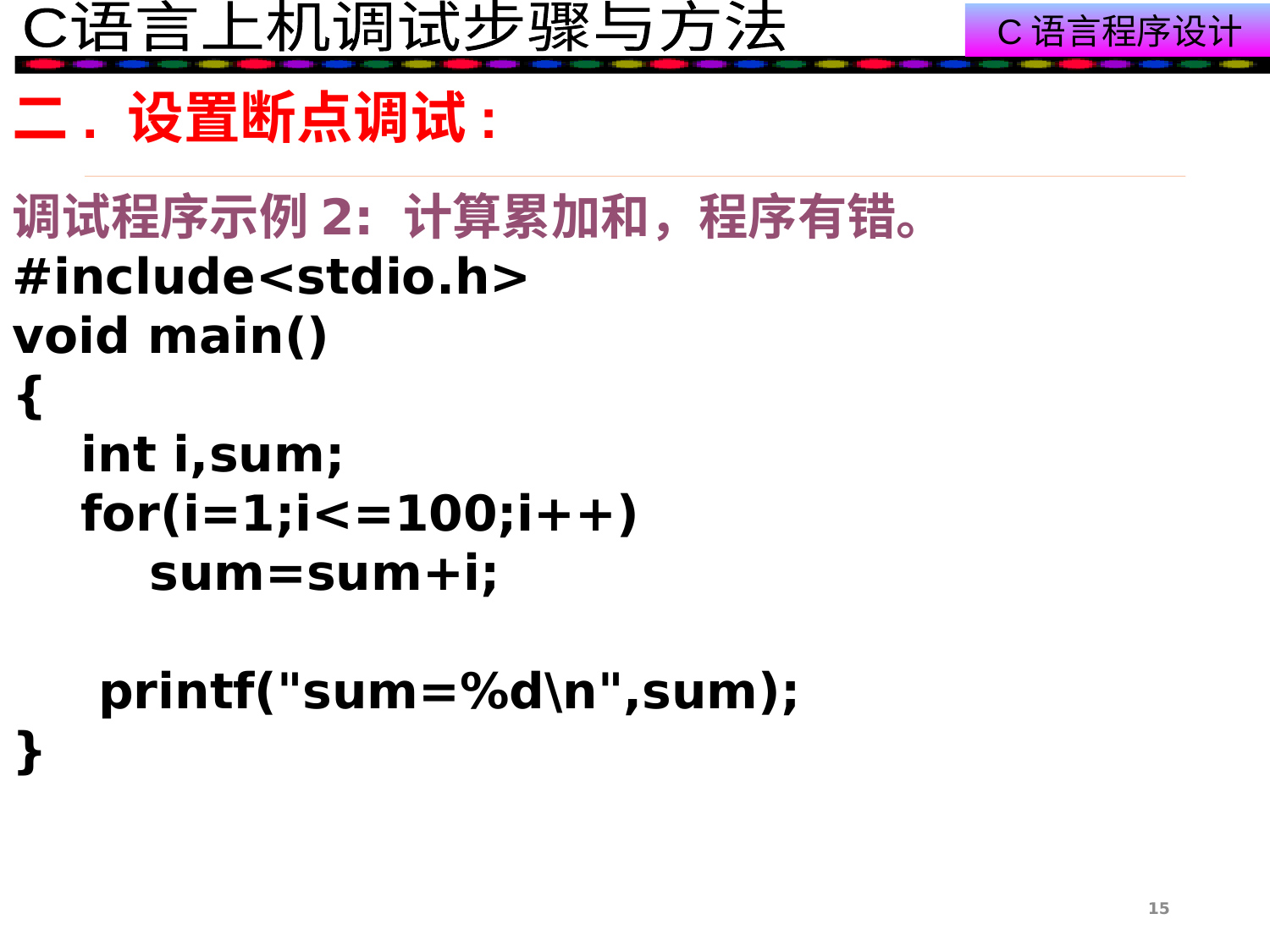

二. 设置断点调试:
调试程序示例2: 计算累加和，程序有错。
#include<stdio.h>
void main()
{
    int i,sum;
    for(i=1;i<=100;i++)
        sum=sum+i;

     printf("sum=%d\n",sum);
}

15